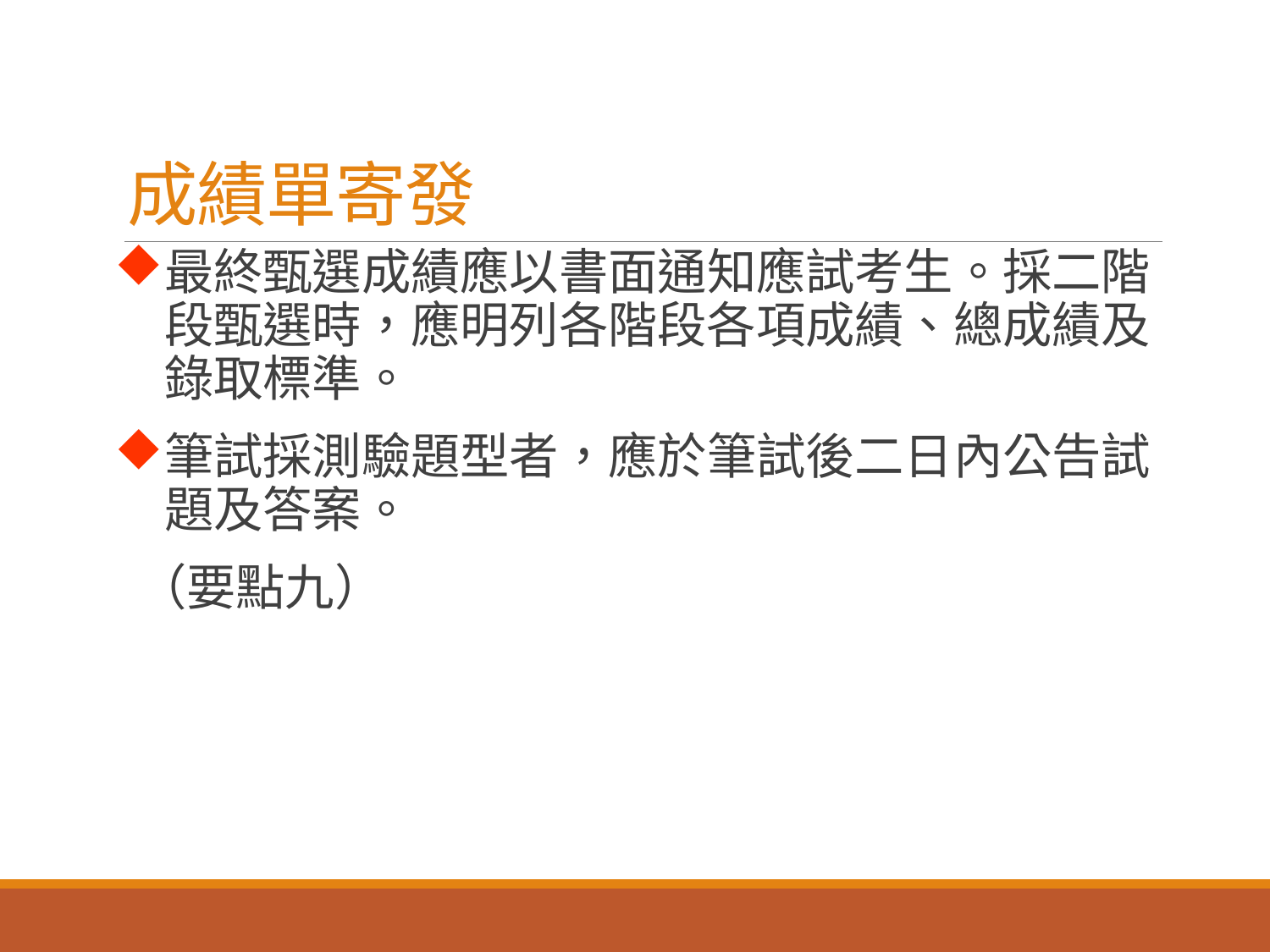

# 成績單寄發
最終甄選成績應以書面通知應試考生。採二階段甄選時，應明列各階段各項成績、總成績及錄取標準。
筆試採測驗題型者，應於筆試後二日內公告試題及答案。
 （要點九）